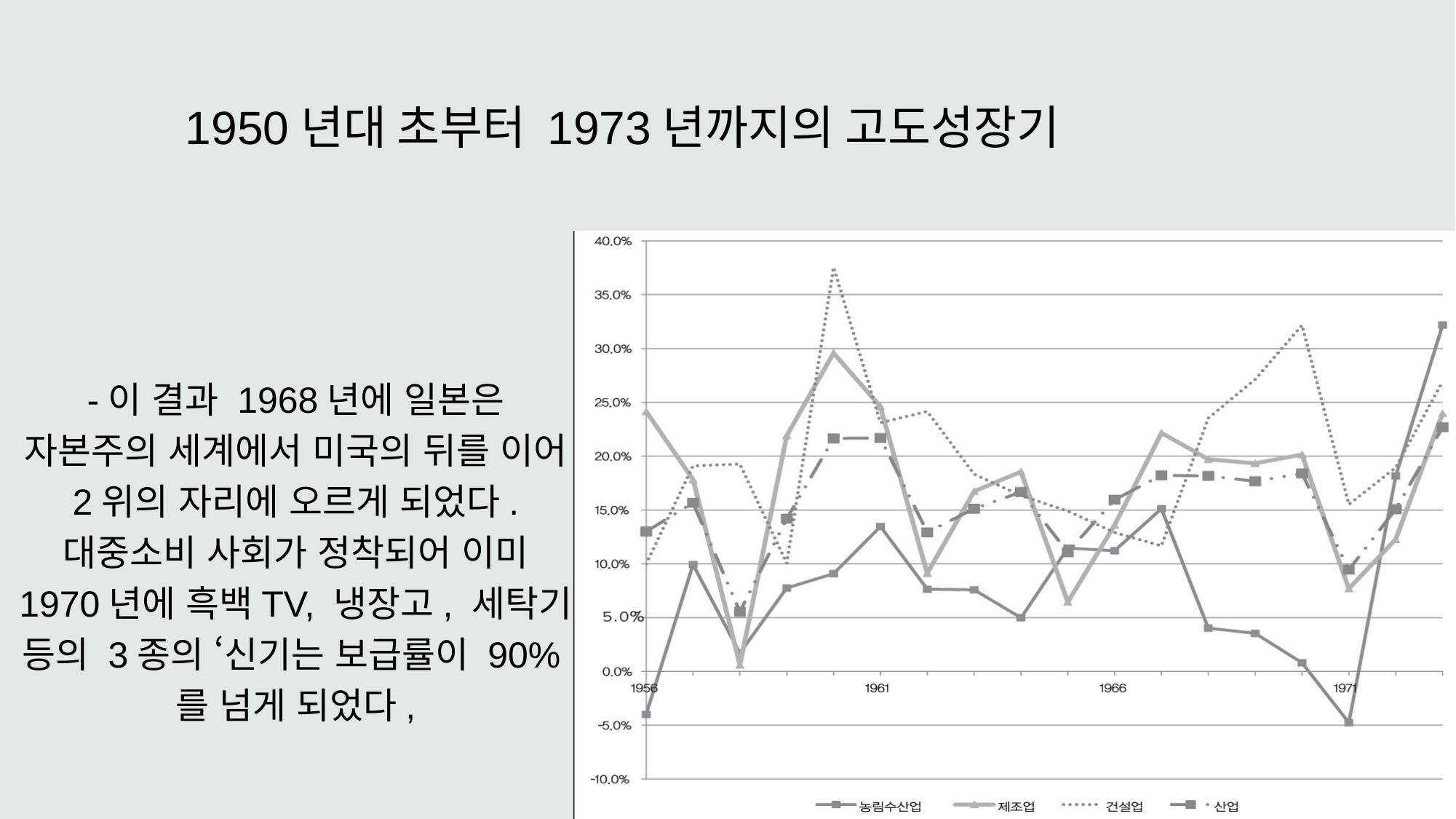

1950년대 초부터 1973년까지의 고도성장기

-이 결과 1968년에 일본은 자본주의 세계에서 미국의 뒤를 이어 2위의 자리에 오르게 되었다. 대중소비 사회가 정착되어 이미 1970년에 흑백TV, 냉장고, 세탁기 등의 3종의 ‘신기는 보급률이 90%를 넘게 되었다,